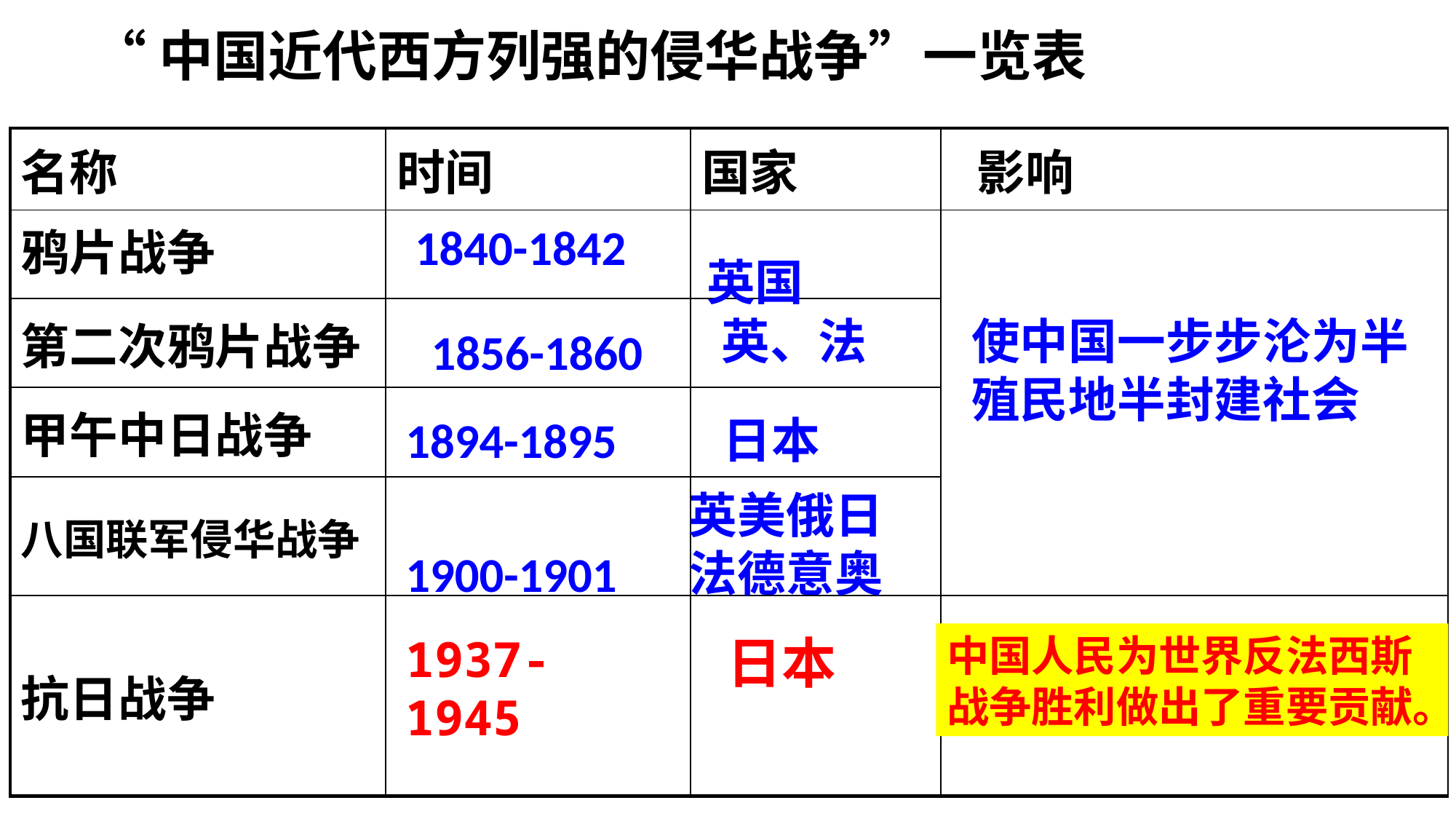

“中国近代西方列强的侵华战争”一览表
| 名称 | 时间 | 国家 | 影响 |
| --- | --- | --- | --- |
| 鸦片战争 |  |  |  |
| 第二次鸦片战争 |  |  |  |
| 甲午中日战争 |  |  |  |
| 八国联军侵华战争 |  |  |  |
| 抗日战争 |  |  |  |
1840-1842
英国
使中国一步步沦为半殖民地半封建社会
英、法
1856-1860
1894-1895
日本
英美俄日法德意奥
1900-1901
日本
中国人民为世界反法西斯战争胜利做出了重要贡献。
1937-1945